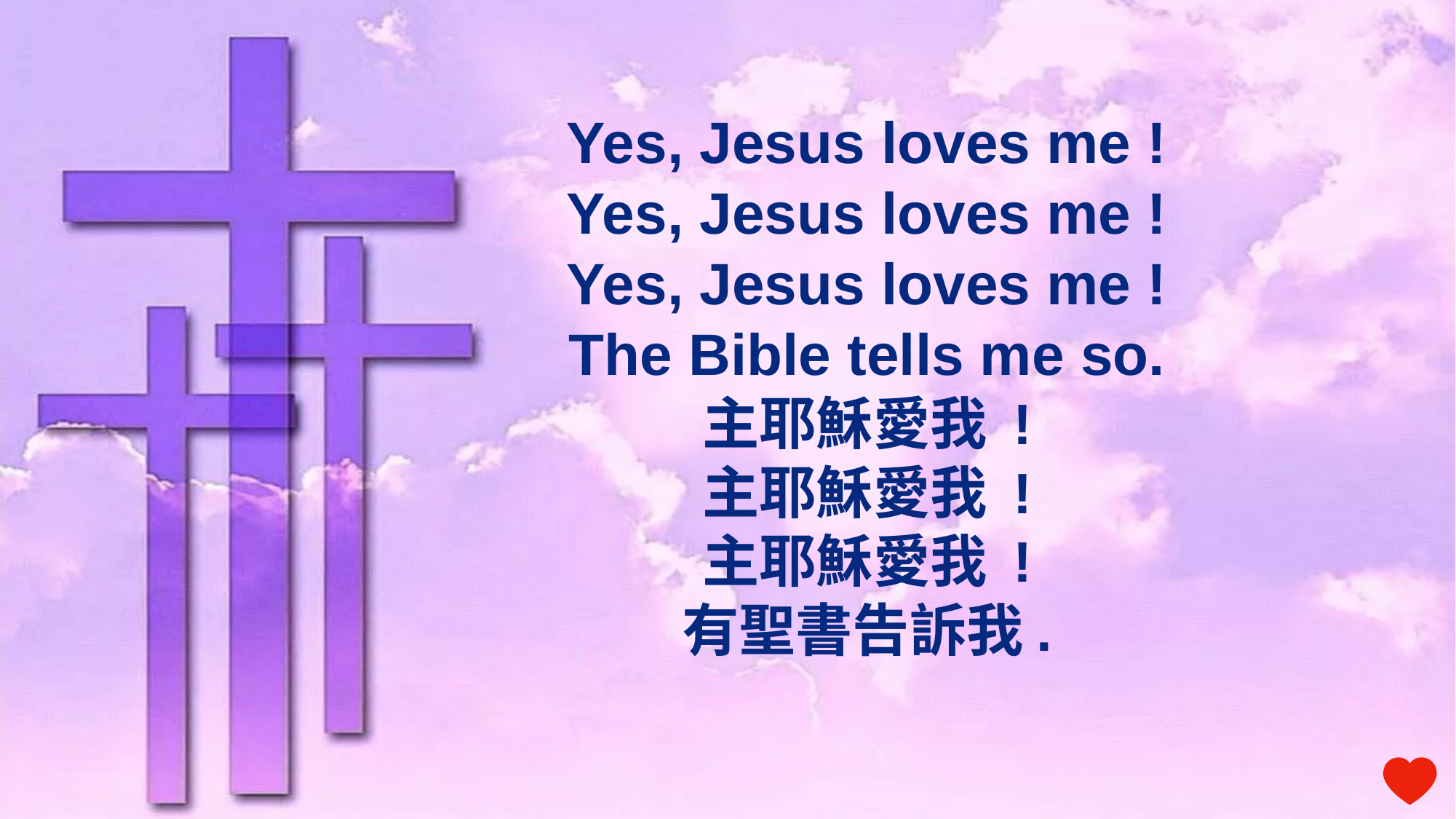

Yes, Jesus loves me !
Yes, Jesus loves me !
Yes, Jesus loves me !
The Bible tells me so.
主耶穌愛我 !
主耶穌愛我 !
主耶穌愛我 !
有聖書告訴我.